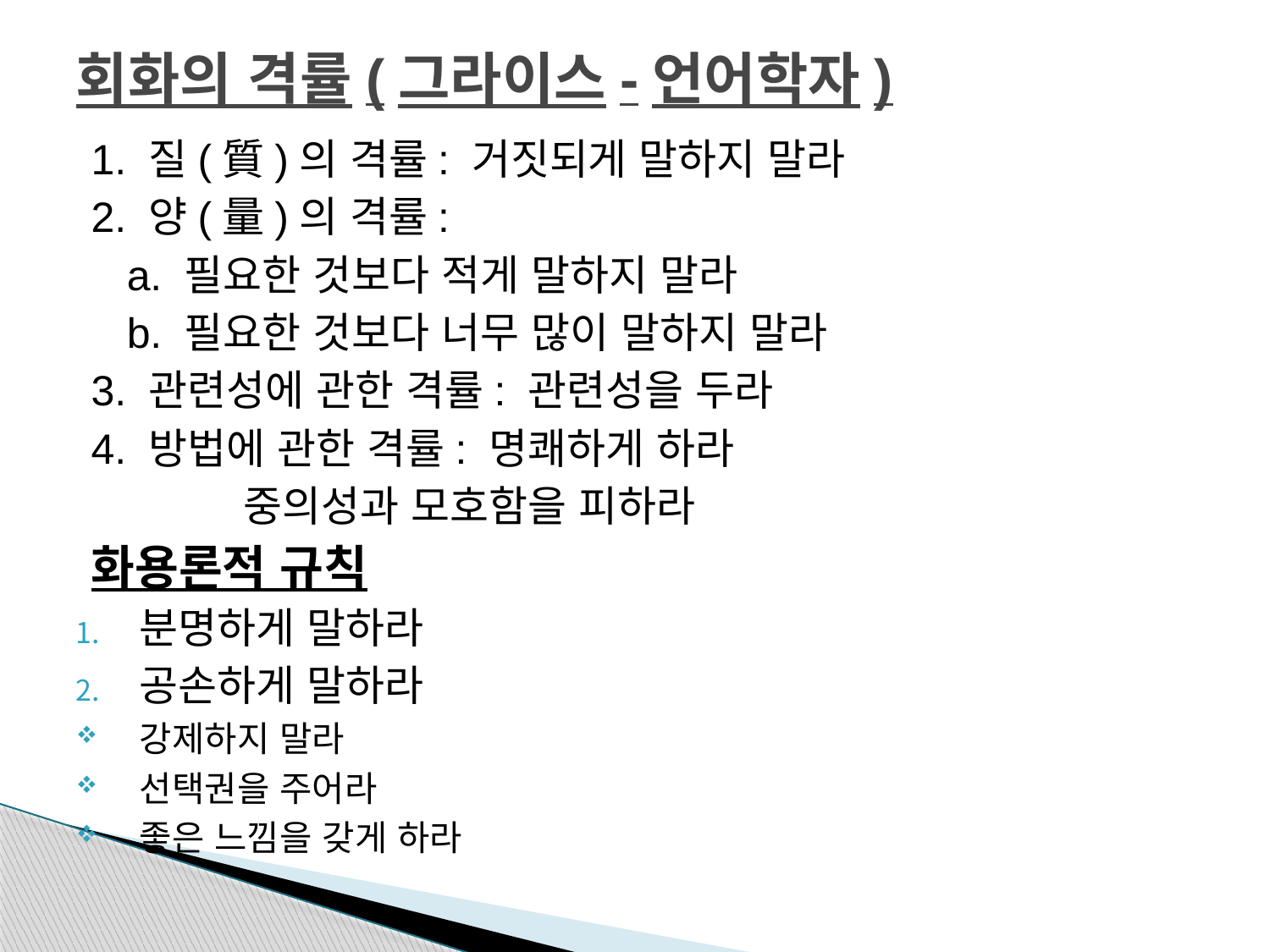

# 회화의 격률(그라이스-언어학자)
1. 질(質)의 격률: 거짓되게 말하지 말라
2. 양(量)의 격률:
   a. 필요한 것보다 적게 말하지 말라
   b. 필요한 것보다 너무 많이 말하지 말라
3. 관련성에 관한 격률: 관련성을 두라
4. 방법에 관한 격률: 명쾌하게 하라
            중의성과 모호함을 피하라
화용론적 규칙
분명하게 말하라
공손하게 말하라
강제하지 말라
선택권을 주어라
좋은 느낌을 갖게 하라